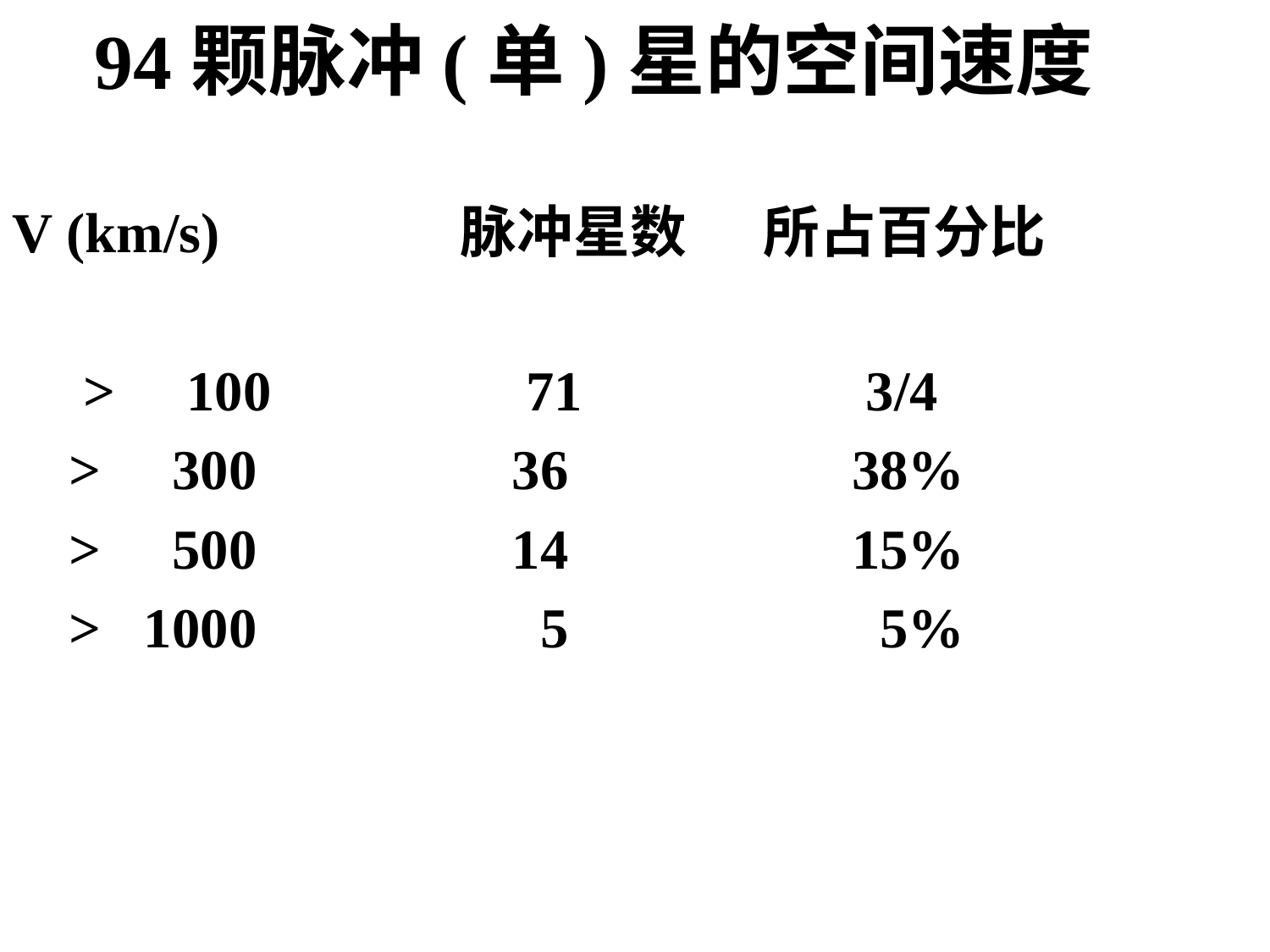

# 94颗脉冲(单)星的空间速度

V (km/s)                脉冲星数      所占百分比

     >     100                  71                    3/4
    >     300                  36                    38%
    >     500                  14                    15%
    >   1000                    5                      5%